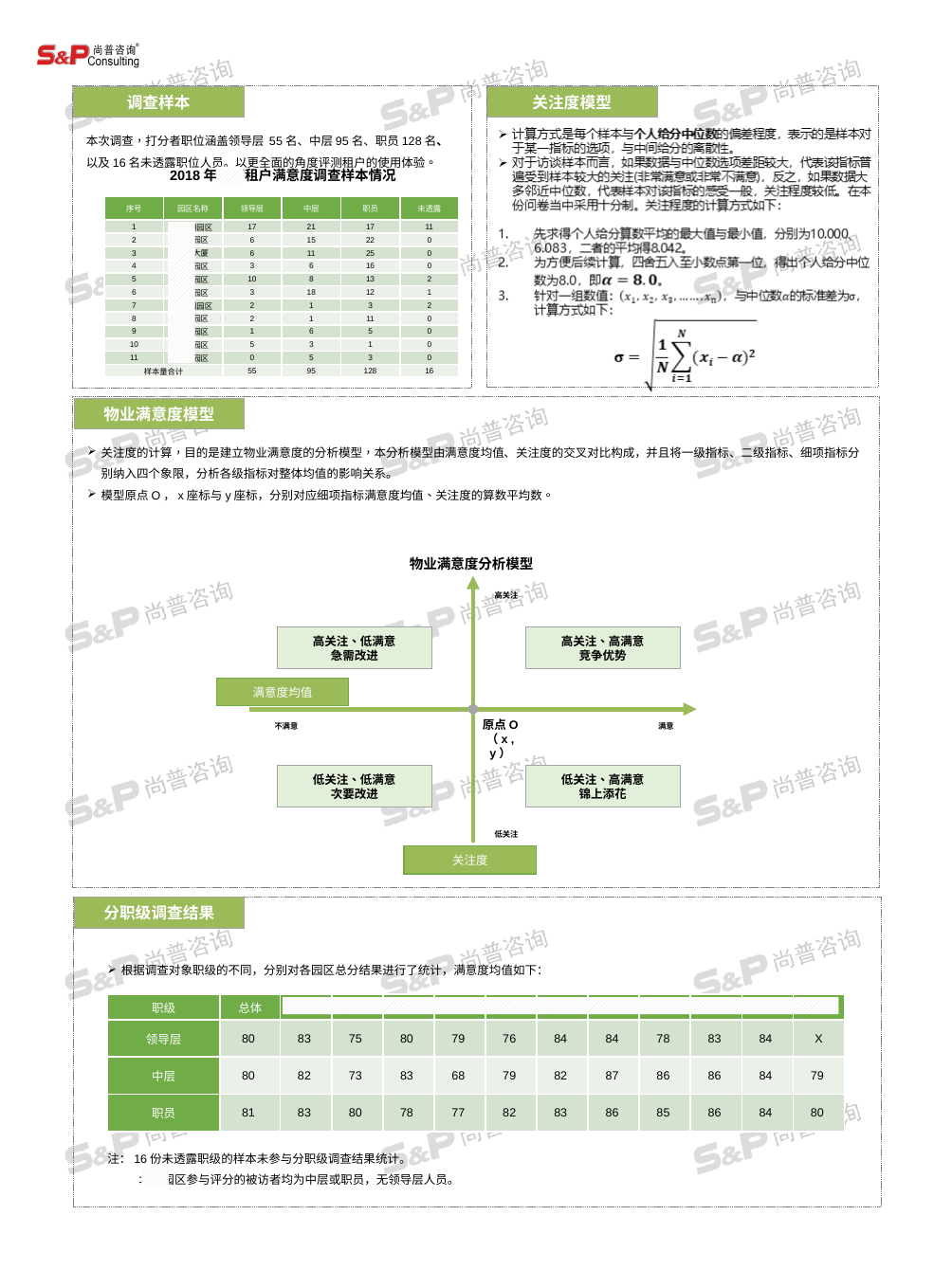

关注度模型
调查样本
本次调查，打分者职位涵盖领导层 55名、中层95名、职员128名、以及16名未透露职位人员。以更全面的角度评测租户的使用体验。

2018年易亨租户满意度调查样本情况

| 序号 | 园区名称 | 领导层 | 中层 | 职员 | 未透露 |
| --- | --- | --- | --- | --- | --- |
| 1 | 龙潭湖园区 | 17 | 21 | 17 | 11 |
| 2 | 环星园区 | 6 | 15 | 22 | 0 |
| 3 | 易亨大厦 | 6 | 11 | 25 | 0 |
| 4 | 三川园区 | 3 | 6 | 16 | 0 |
| 5 | 沙河园区 | 10 | 8 | 13 | 2 |
| 6 | 瑞普园区 | 3 | 18 | 12 | 1 |
| 7 | 大观园园区 | 2 | 1 | 3 | 2 |
| 8 | 元九园区 | 2 | 1 | 11 | 0 |
| 9 | 器件园区 | 1 | 6 | 5 | 0 |
| 10 | 吉乐园区 | 5 | 3 | 1 | 0 |
| 11 | 北无园区 | 0 | 5 | 3 | 0 |
| 样本量合计 |  | 55 | 95 | 128 | 16 |

物业满意度模型
关注度的计算，目的是建立物业满意度的分析模型，本分析模型由满意度均值、关注度的交叉对比构成，并且将一级指标、二级指标、细项指标分别纳入四个象限，分析各级指标对整体均值的影响关系。
模型原点O，x座标与y座标，分别对应细项指标满意度均值、关注度的算数平均数。
物业满意度分析模型
高关注
高关注、低满意
急需改进
高关注、高满意
竞争优势
满意度均值
不满意
满意
低关注、低满意
次要改进
低关注、高满意
锦上添花
低关注
关注度

原点O
（x , y）

分职级调查结果
根据调查对象职级的不同，分别对各园区总分结果进行了统计，满意度均值如下：
| 职级 | 总体 | 龙潭湖 | 环星 | 易亨 | 三川 | 沙河 | 瑞普 | 大观园 | 元九 | 器件 | 吉乐 | 北无 |
| --- | --- | --- | --- | --- | --- | --- | --- | --- | --- | --- | --- | --- |
| 领导层 | 80 | 83 | 75 | 80 | 79 | 76 | 84 | 84 | 78 | 83 | 84 | X |
| 中层 | 80 | 82 | 73 | 83 | 68 | 79 | 82 | 87 | 86 | 86 | 84 | 79 |
| 职员 | 81 | 83 | 80 | 78 | 77 | 82 | 83 | 86 | 85 | 86 | 84 | 80 |

注：16份未透露职级的样本未参与分职级调查结果统计。
           北无园区参与评分的被访者均为中层或职员，无领导层人员。